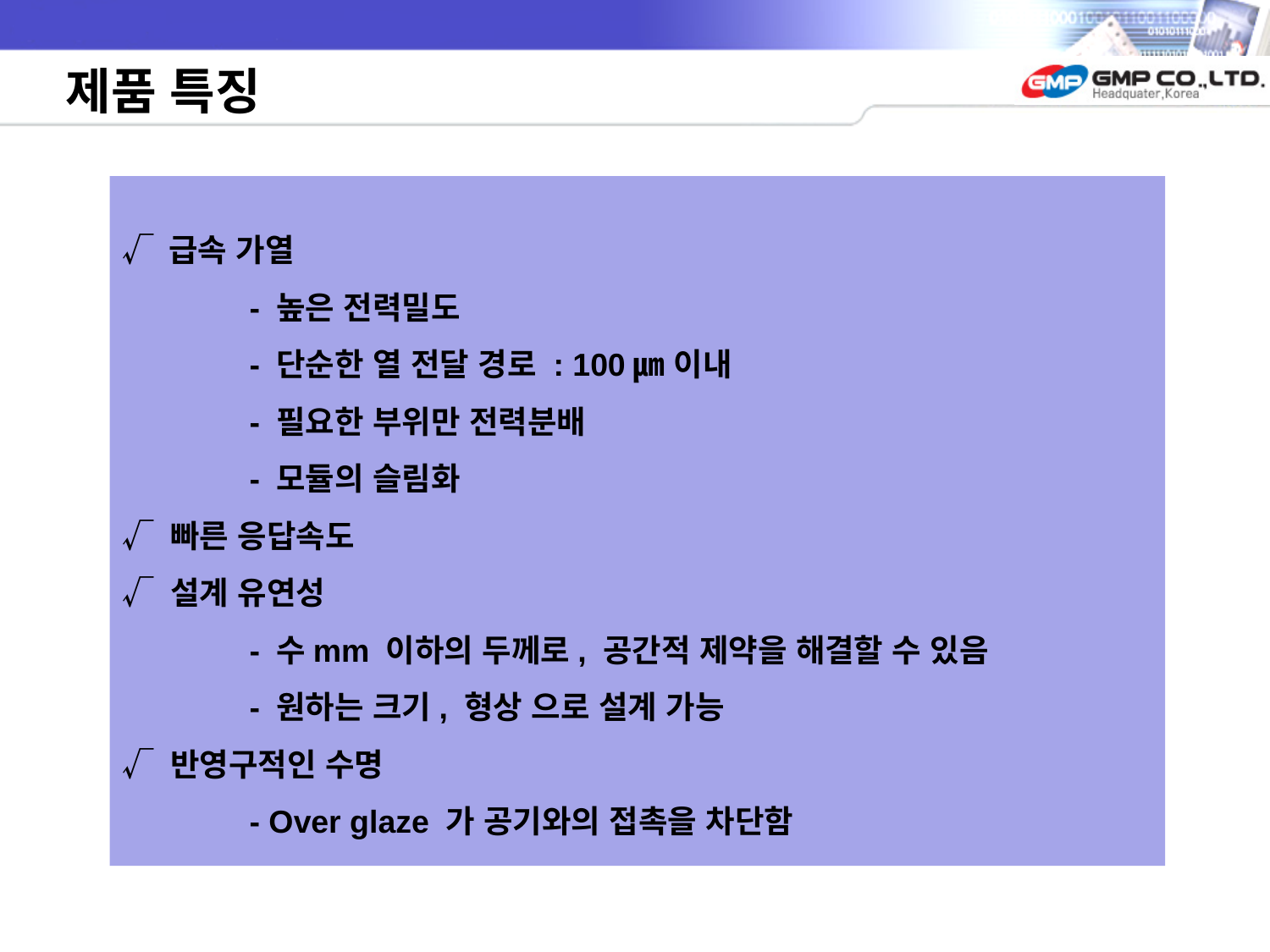

# 제품 특징
√ 급속 가열
	- 높은 전력밀도
	- 단순한 열 전달 경로 : 100㎛ 이내
	- 필요한 부위만 전력분배
	- 모듈의 슬림화
√ 빠른 응답속도
√ 설계 유연성
	- 수mm 이하의 두께로, 공간적 제약을 해결할 수 있음
	- 원하는 크기, 형상 으로 설계 가능
√ 반영구적인 수명
	- Over glaze 가 공기와의 접촉을 차단함